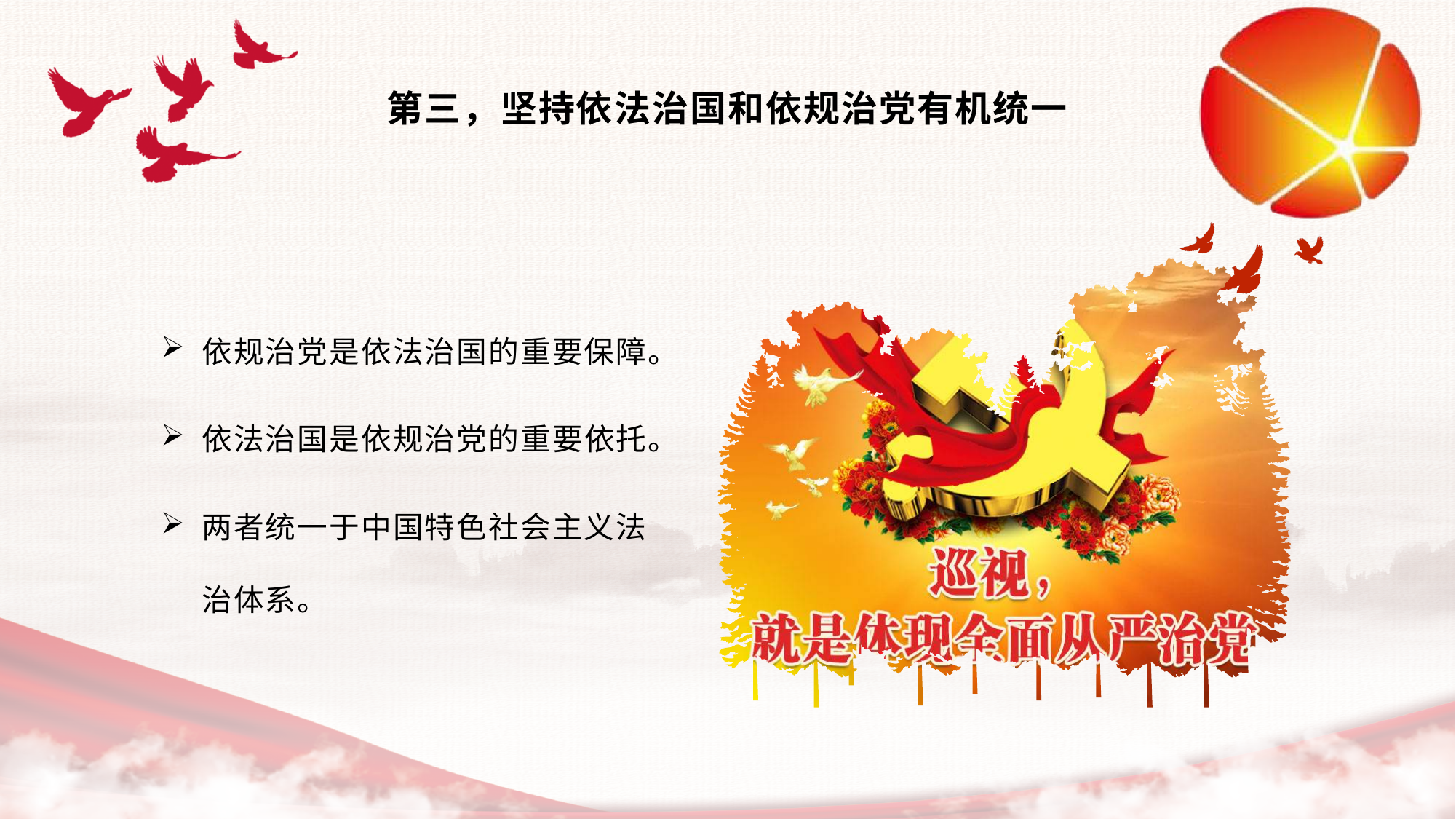

第三，坚持依法治国和依规治党有机统一
依规治党是依法治国的重要保障。
依法治国是依规治党的重要依托。
两者统一于中国特色社会主义法治体系。